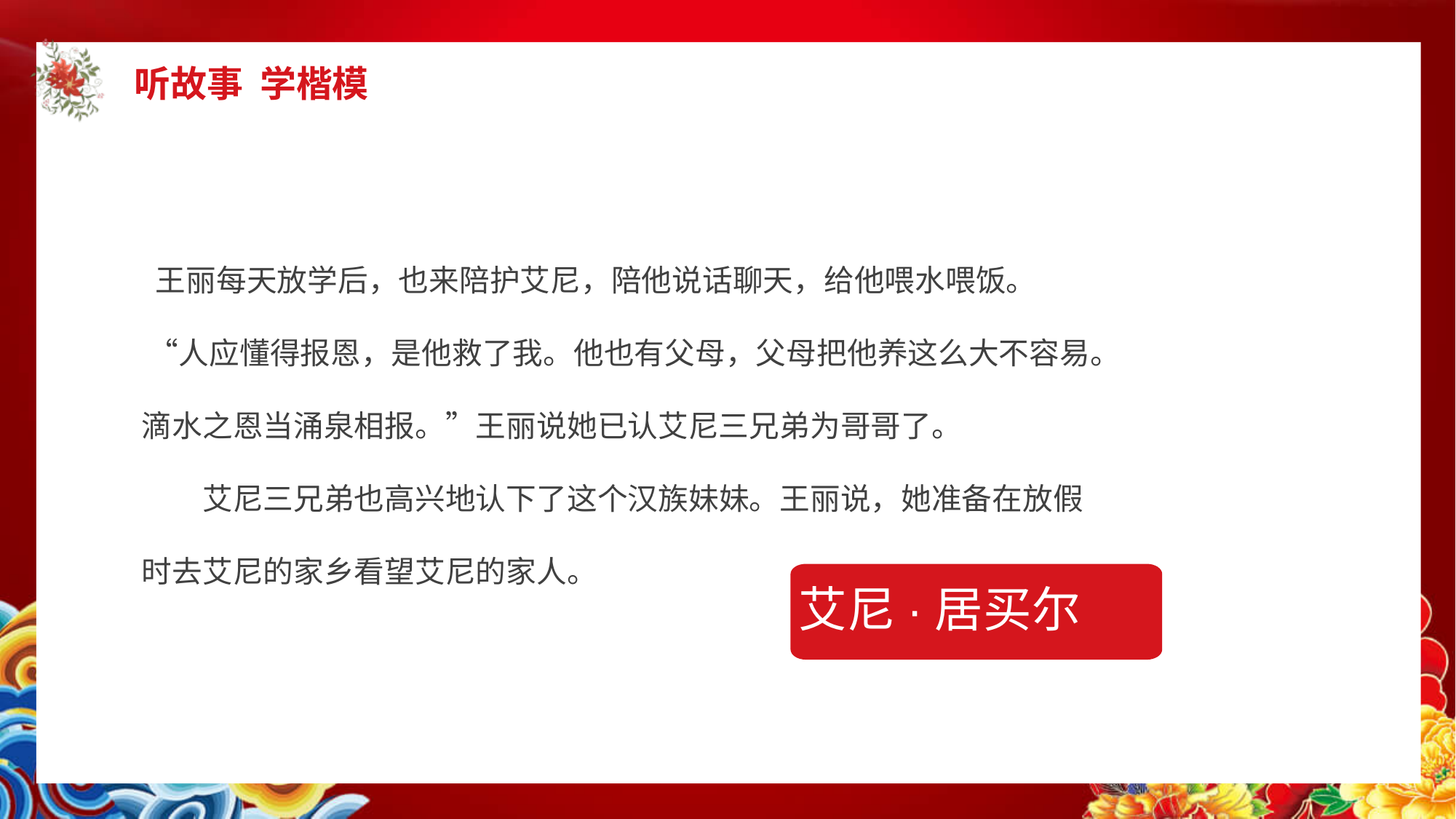

听故事  学楷模
 王丽每天放学后，也来陪护艾尼，陪他说话聊天，给他喂水喂饭。 
 “人应懂得报恩，是他救了我。他也有父母，父母把他养这么大不容易。滴水之恩当涌泉相报。”王丽说她已认艾尼三兄弟为哥哥了。 
　　艾尼三兄弟也高兴地认下了这个汉族妹妹。王丽说，她准备在放假时去艾尼的家乡看望艾尼的家人。
艾尼·居买尔